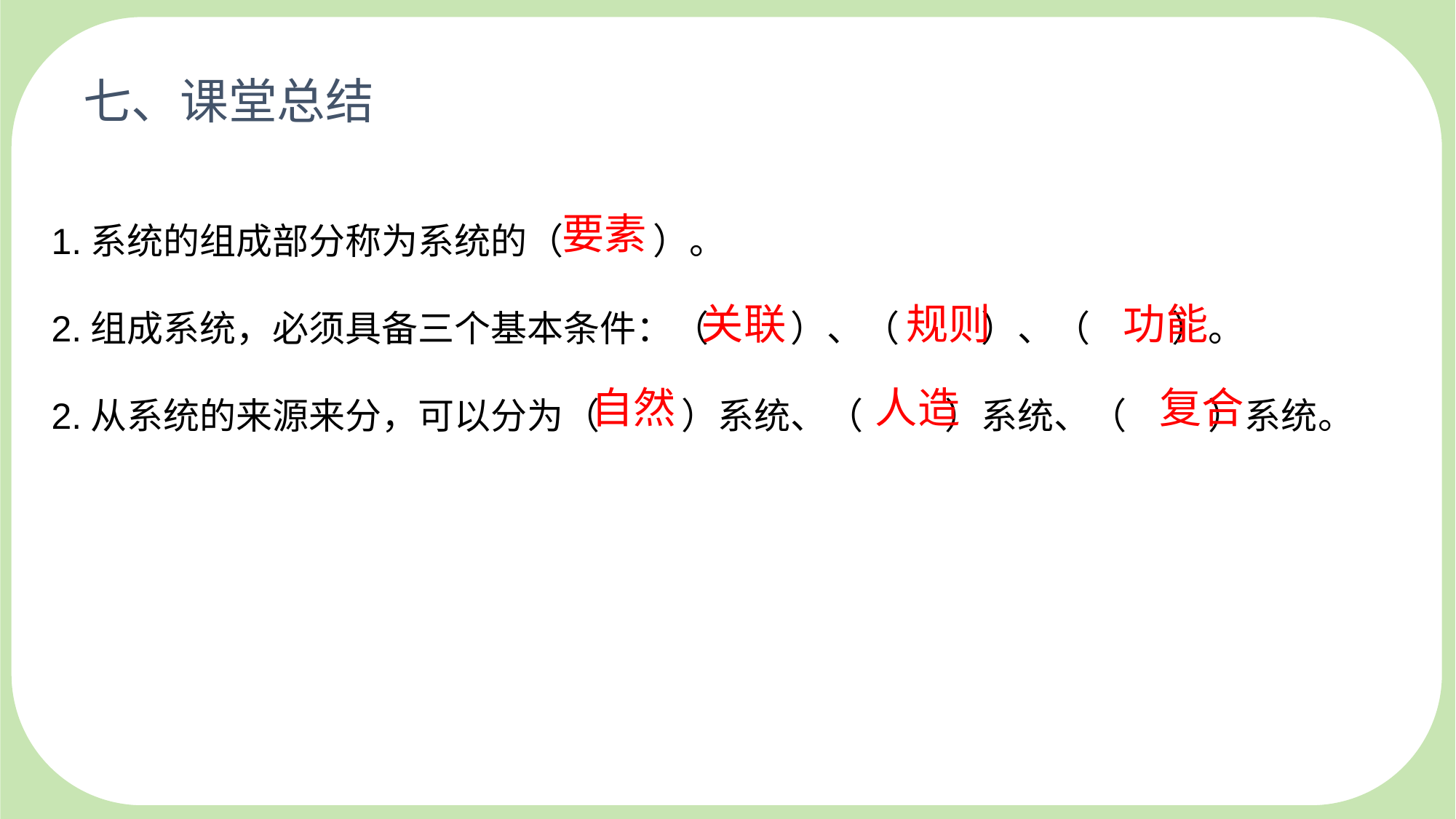

七、课堂总结
1.系统的组成部分称为系统的（           ）。
2.组成系统，必须具备三个基本条件：（          ）、（          ）、（          ）。
2.从系统的来源来分，可以分为（          ）系统、（          ）系统、（          ）系统。
要素
关联
规则
功能
自然
人造
复合